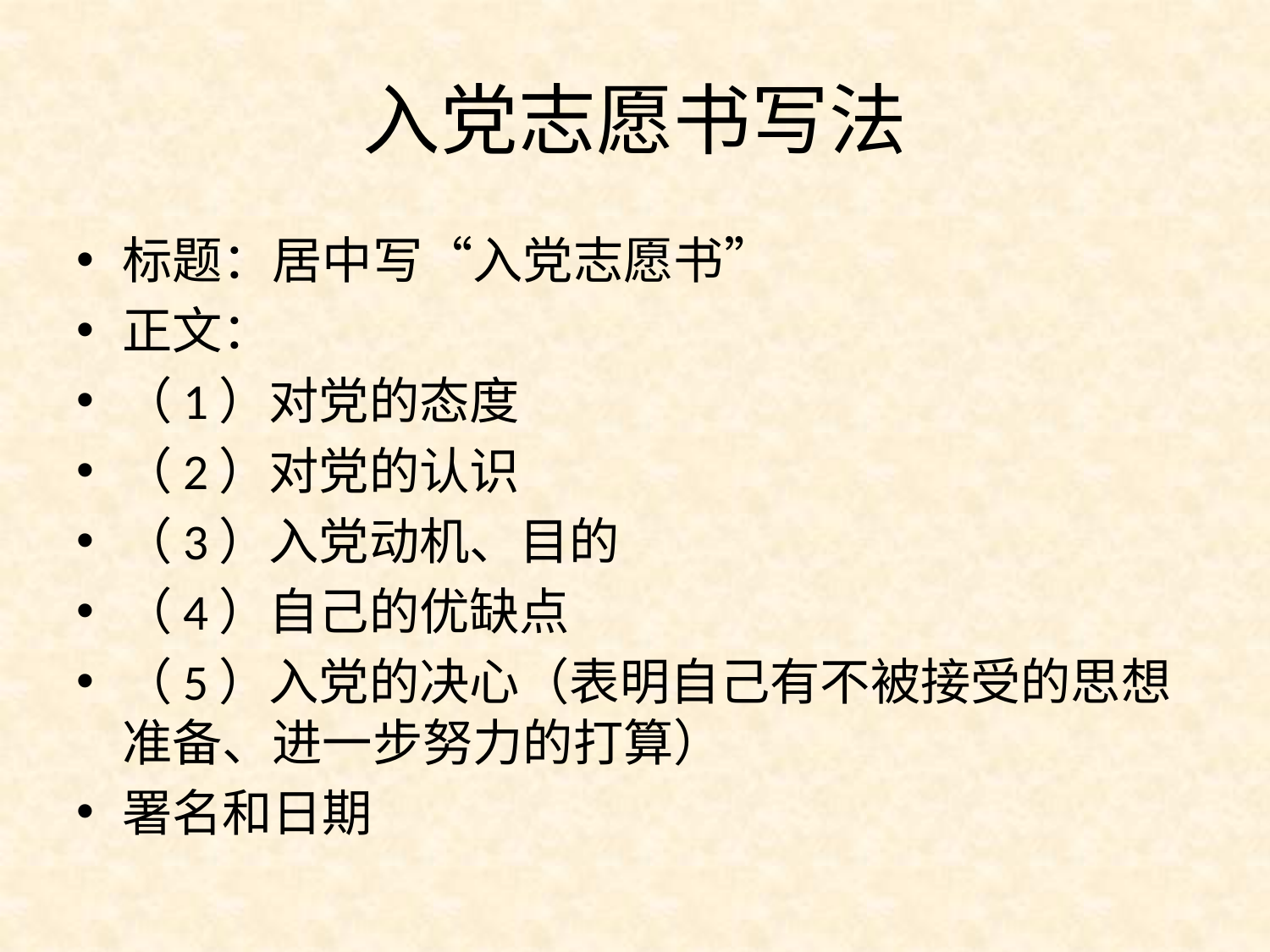

# 入党志愿书写法
标题：居中写“入党志愿书”
正文：
（1）对党的态度
（2）对党的认识
（3）入党动机、目的
（4）自己的优缺点
（5）入党的决心（表明自己有不被接受的思想准备、进一步努力的打算）
署名和日期